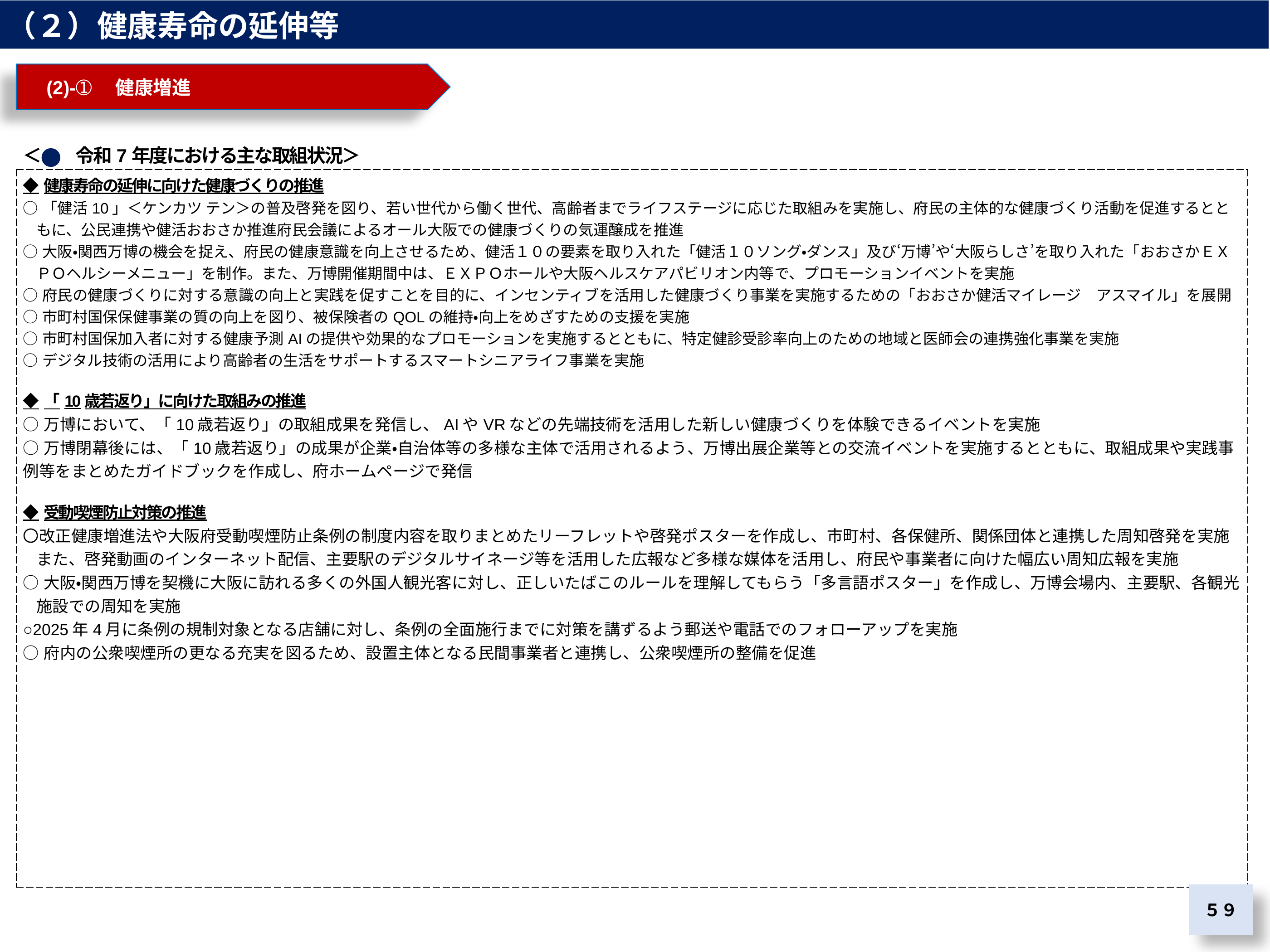

（２）健康寿命の延伸等
　(2)-➀　健康増進
＜　　令和7年度における主な取組状況＞

| ◆健康寿命の延伸に向けた健康づくりの推進 ○「健活10」＜ケンカツ テン＞の普及啓発を図り、若い世代から働く世代、高齢者までライフステージに応じた取組みを実施し、府民の主体的な健康づくり活動を促進するとともに、公民連携や健活おおさか推進府民会議によるオール大阪での健康づくりの気運醸成を推進 ○大阪・関西万博の機会を捉え、府民の健康意識を向上させるため、健活１０の要素を取り入れた「健活１０ソング・ダンス」及び‘万博’や‘大阪らしさ’を取り入れた「おおさかＥＸＰＯヘルシーメニュー」を制作。また、万博開催期間中は、ＥＸＰＯホールや大阪ヘルスケアパビリオン内等で、プロモーションイベントを実施 ○府民の健康づくりに対する意識の向上と実践を促すことを目的に、インセンティブを活用した健康づくり事業を実施するための「おおさか健活マイレージ　アスマイル」を展開 ○市町村国保保健事業の質の向上を図り、被保険者のQOLの維持・向上をめざすための支援を実施 ○市町村国保加入者に対する健康予測AIの提供や効果的なプロモーションを実施するとともに、特定健診受診率向上のための地域と医師会の連携強化事業を実施 ○デジタル技術の活用により高齢者の生活をサポートするスマートシニアライフ事業を実施 ◆「10歳若返り」に向けた取組みの推進 ○万博において、「10歳若返り」の取組成果を発信し、AIやVRなどの先端技術を活用した新しい健康づくりを体験できるイベントを実施 ○万博閉幕後には、「10歳若返り」の成果が企業・自治体等の多様な主体で活用されるよう、万博出展企業等との交流イベントを実施するとともに、取組成果や実践事例等をまとめたガイドブックを作成し、府ホームページで発信 ◆受動喫煙防止対策の推進 〇改正健康増進法や大阪府受動喫煙防止条例の制度内容を取りまとめたリーフレットや啓発ポスターを作成し、市町村、各保健所、関係団体と連携した周知啓発を実施また、啓発動画のインターネット配信、主要駅のデジタルサイネージ等を活用した広報など多様な媒体を活用し、府民や事業者に向けた幅広い周知広報を実施 ○大阪・関西万博を契機に大阪に訪れる多くの外国人観光客に対し、正しいたばこのルールを理解してもらう「多言語ポスター」を作成し、万博会場内、主要駅、各観光施設での周知を実施 ○2025年4月に条例の規制対象となる店舗に対し、条例の全面施行までに対策を講ずるよう郵送や電話でのフォローアップを実施 ○府内の公衆喫煙所の更なる充実を図るため、設置主体となる民間事業者と連携し、公衆喫煙所の整備を促進 |
| --- |
５９